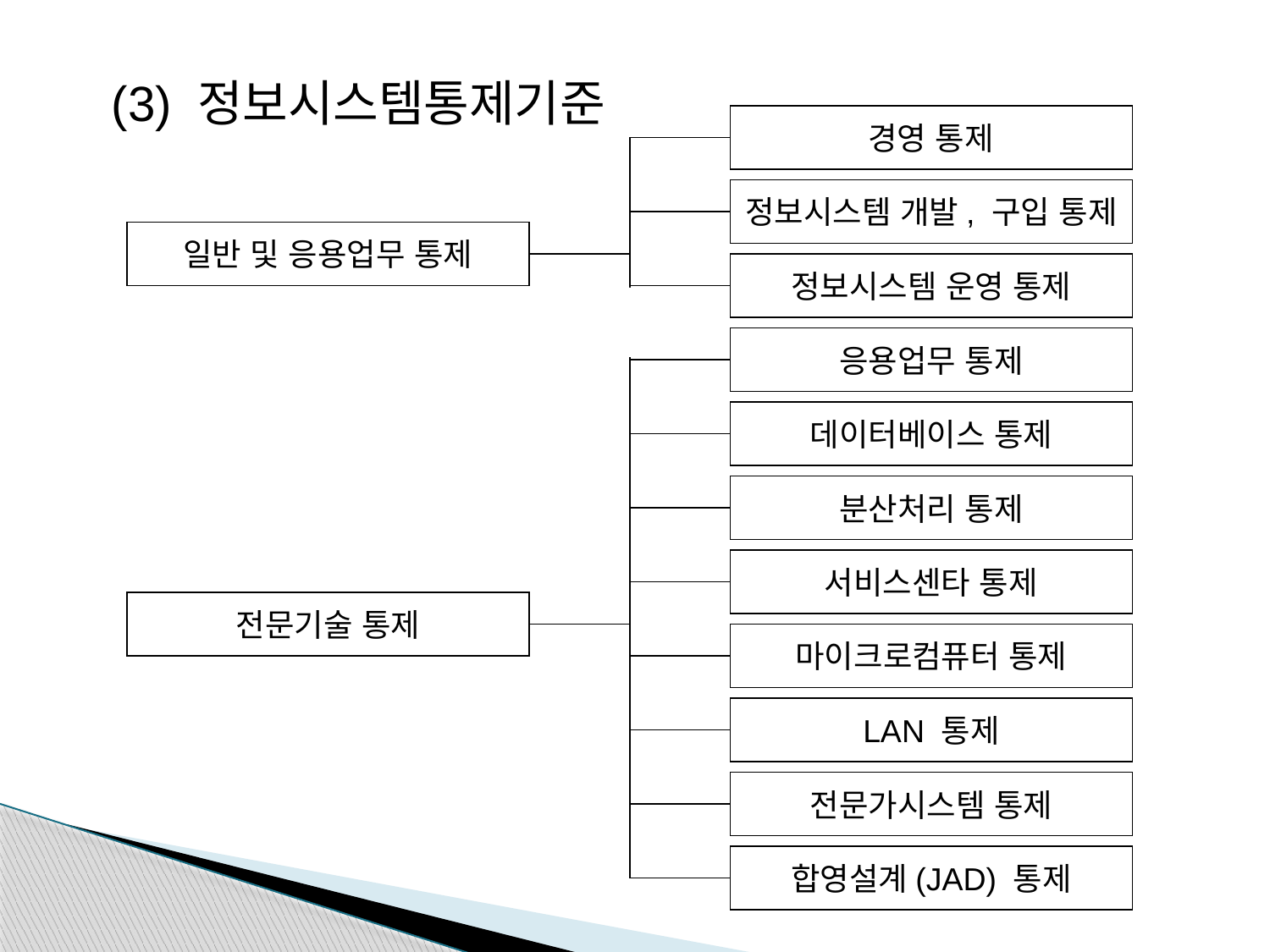

(3) 정보시스템통제기준
경영 통제
정보시스템 개발, 구입 통제
일반 및 응용업무 통제
정보시스템 운영 통제
응용업무 통제
데이터베이스 통제
분산처리 통제
서비스센타 통제
전문기술 통제
마이크로컴퓨터 통제
LAN 통제
전문가시스템 통제
합영설계(JAD) 통제